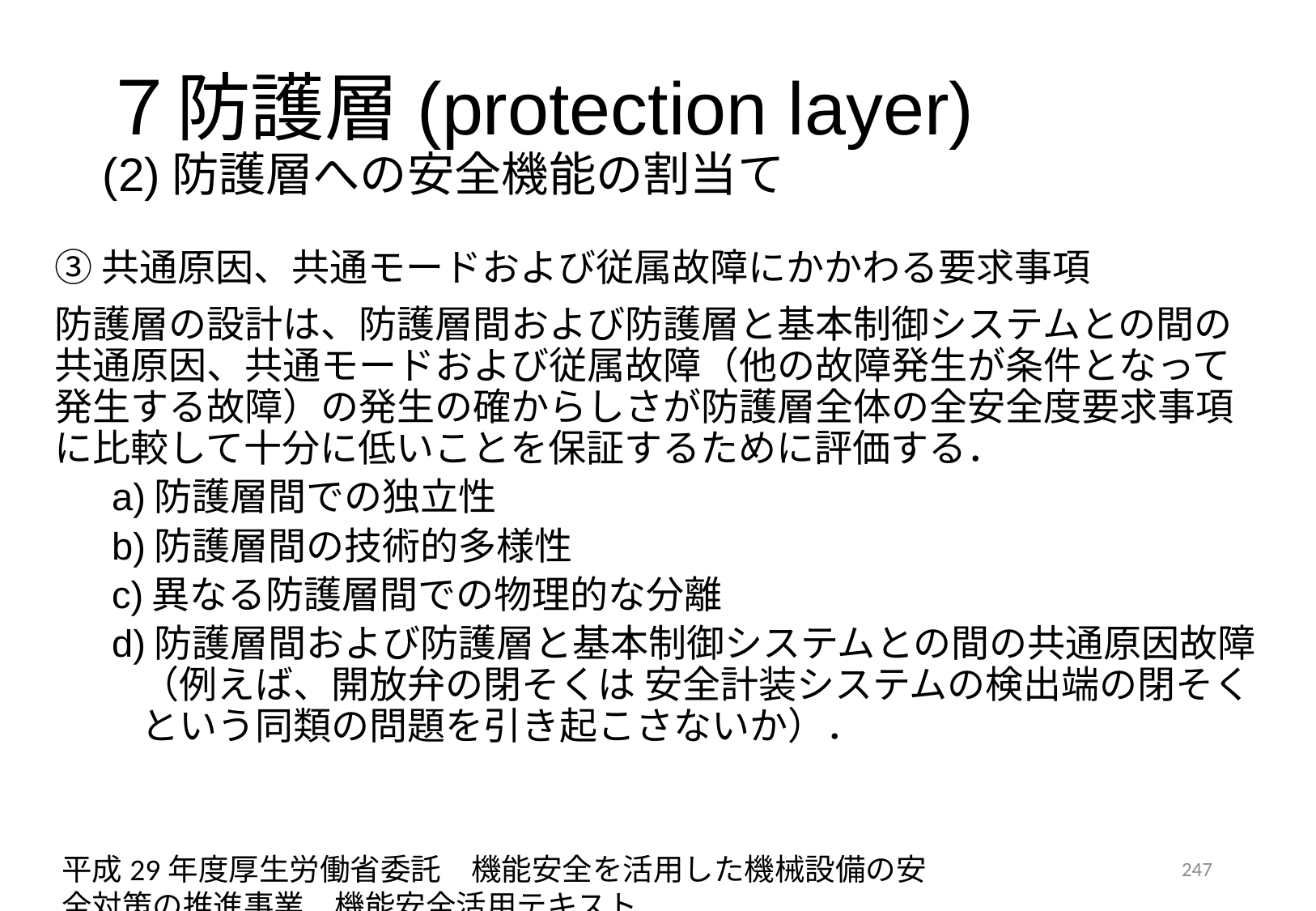

# ７防護層(protection layer) (2)防護層への安全機能の割当て
③共通原因、共通モードおよび従属故障にかかわる要求事項
防護層の設計は、防護層間および防護層と基本制御システムとの間の共通原因、共通モードおよび従属故障（他の故障発生が条件となって発生する故障）の発生の確からしさが防護層全体の全安全度要求事項に比較して十分に低いことを保証するために評価する．
a)防護層間での独立性
b)防護層間の技術的多様性
c)異なる防護層間での物理的な分離
d)防護層間および防護層と基本制御システムとの間の共通原因故障（例えば、開放弁の閉そくは 安全計装システムの検出端の閉そくという同類の問題を引き起こさないか）．
平成29年度厚生労働省委託　機能安全を活用した機械設備の安全対策の推進事業　機能安全活用テキスト
247